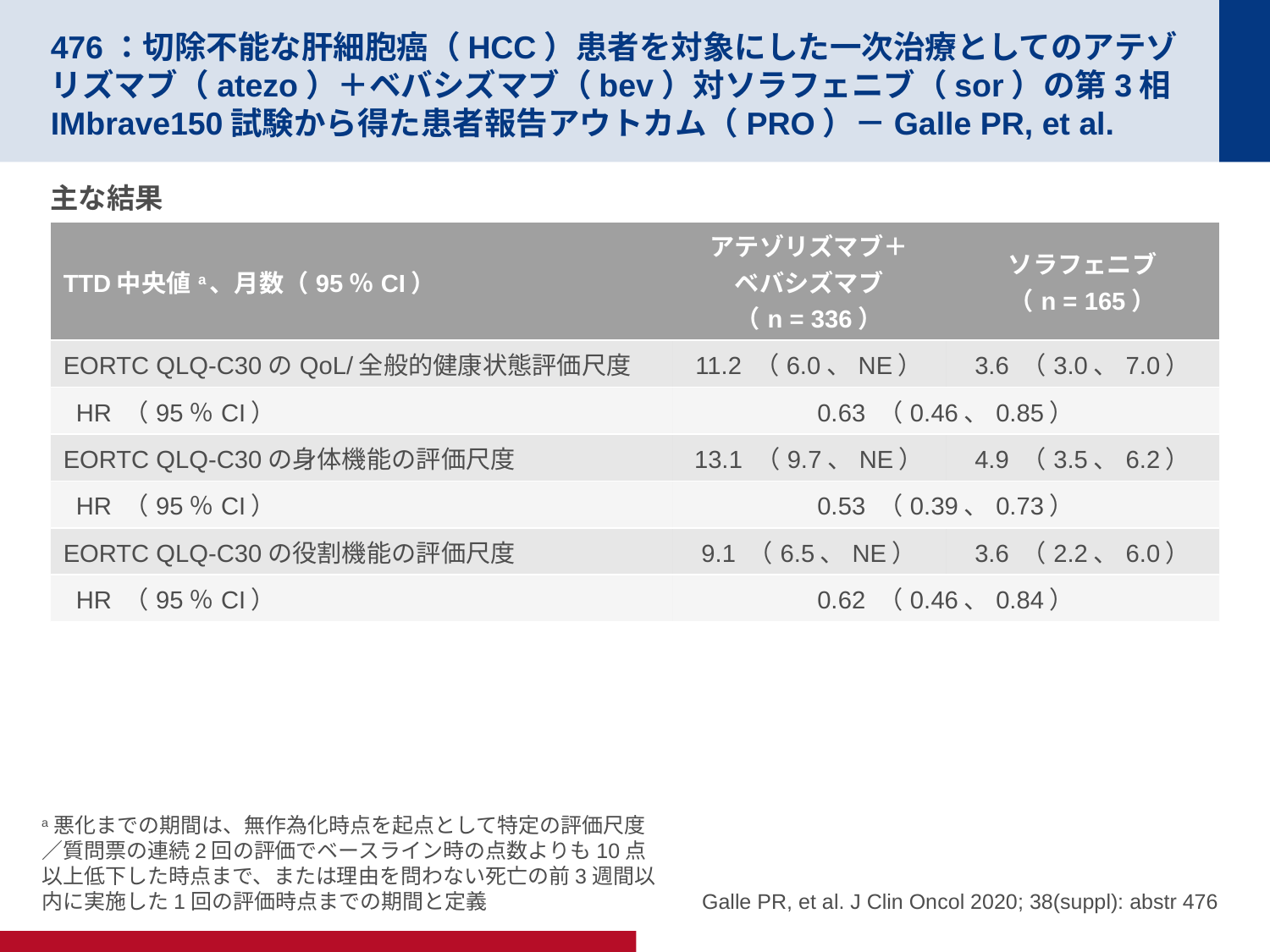

# 476：切除不能な肝細胞癌（HCC）患者を対象にした一次治療としてのアテゾリズマブ（atezo）＋ベバシズマブ（bev）対ソラフェニブ（sor）の第3相IMbrave150試験から得た患者報告アウトカム（PRO）－Galle PR, et al.
主な結果
| TTD中央値a、月数（95％CI） | アテゾリズマブ＋ ベバシズマブ （n = 336） | ソラフェニブ （n = 165） |
| --- | --- | --- |
| EORTC QLQ-C30のQoL/全般的健康状態評価尺度 | 11.2 （6.0、NE） | 3.6 （3.0、7.0） |
| HR （95％CI） | 0.63 （0.46、0.85） |  |
| EORTC QLQ-C30の身体機能の評価尺度 | 13.1 （9.7、NE） | 4.9 （3.5、6.2） |
| HR （95％CI） | 0.53 （0.39、0.73） |  |
| EORTC QLQ-C30の役割機能の評価尺度 | 9.1 （6.5、NE） | 3.6 （2.2、6.0） |
| HR （95％CI） | 0.62 （0.46、0.84） |  |
a悪化までの期間は、無作為化時点を起点として特定の評価尺度／質問票の連続2回の評価でベースライン時の点数よりも10点以上低下した時点まで、または理由を問わない死亡の前3週間以内に実施した1回の評価時点までの期間と定義
Galle PR, et al. J Clin Oncol 2020; 38(suppl): abstr 476